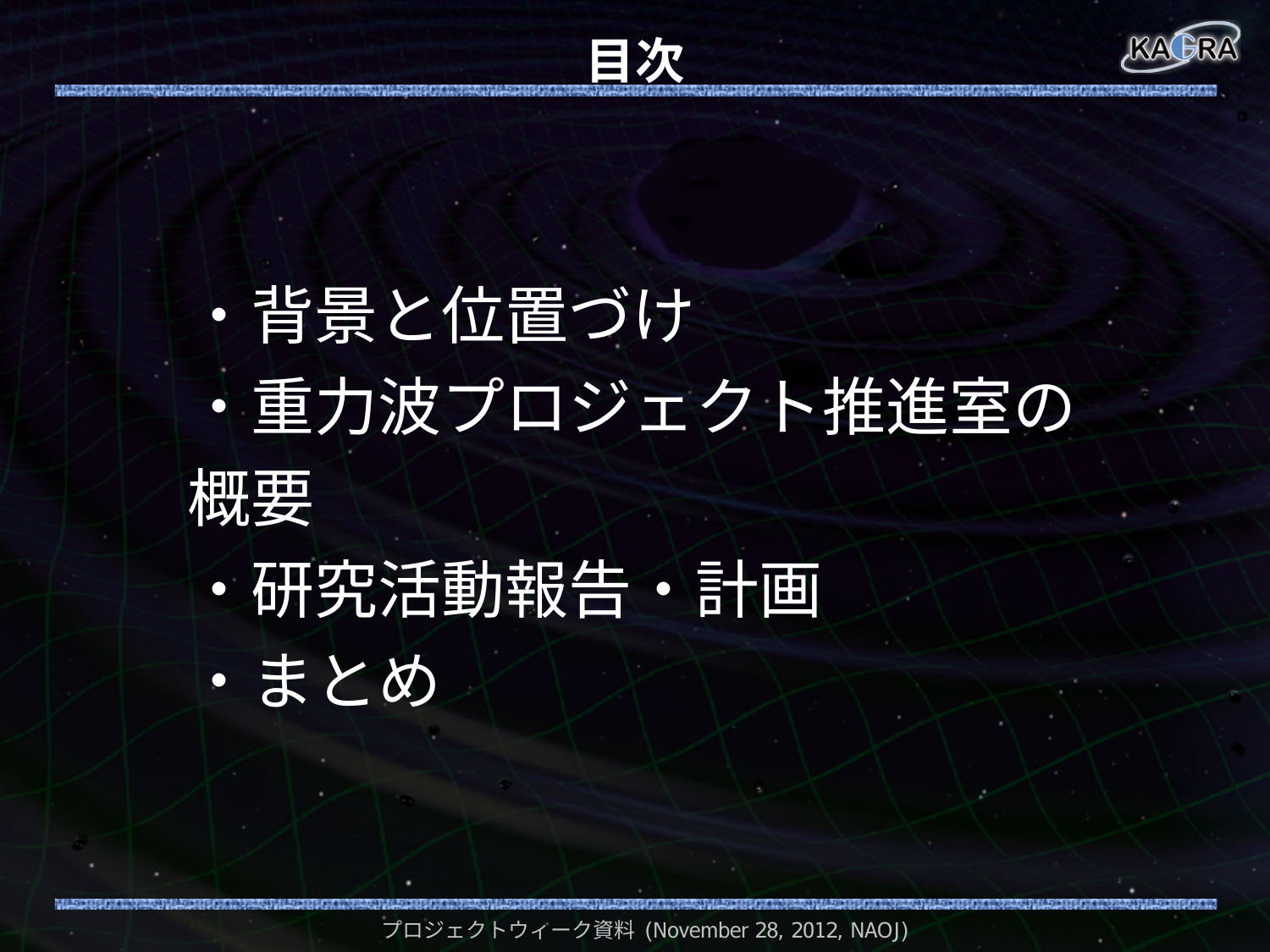

# 目次
・背景と位置づけ
・重力波プロジェクト推進室の概要
・研究活動報告・計画
・まとめ
プロジェクトウィーク資料 (November 28, 2012, NAOJ)